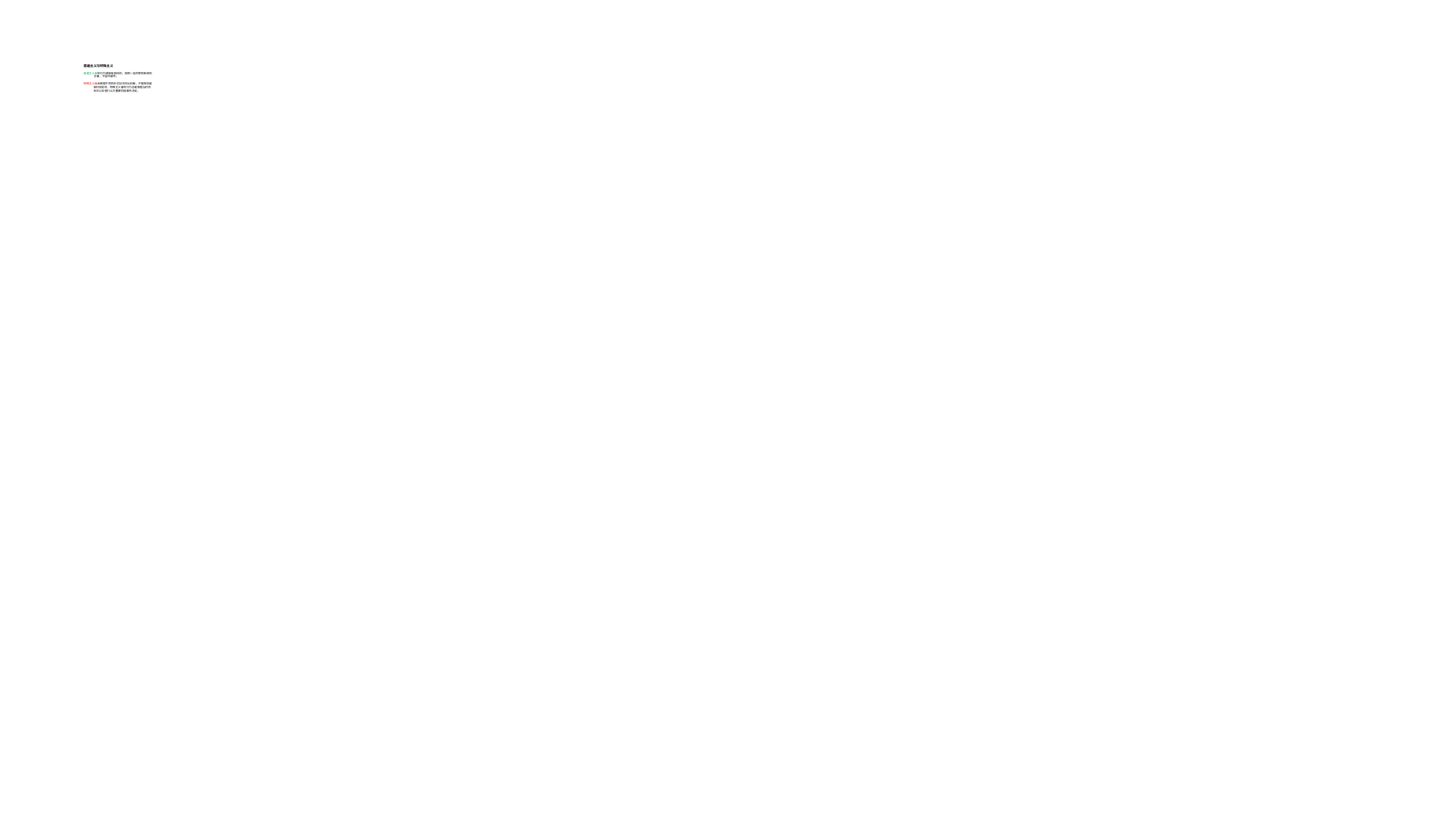

# 普遍主义与特殊主义 普遍主义者的行为通常是具体的，按照一定的惯例和规则 办事，不容许破坏。 特殊主义者会根据不同的形式状况作出判断，不管规则是 如何规定的，特殊主义者的行为总是依据当时的 状况以及他们认为重要的因素所决定。